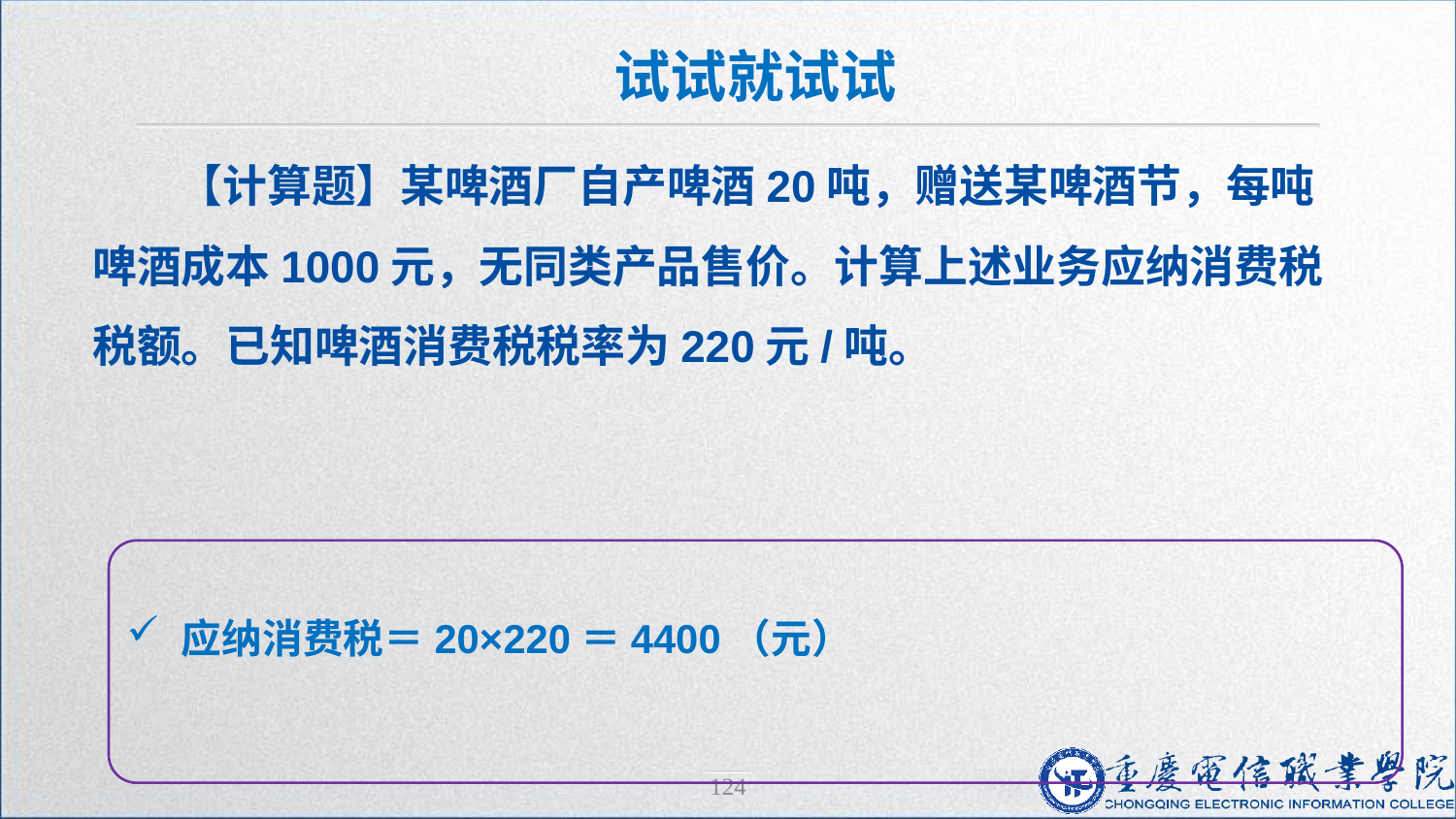

试试就试试
【计算题】某啤酒厂自产啤酒20吨，赠送某啤酒节，每吨啤酒成本1000元，无同类产品售价。计算上述业务应纳消费税税额。已知啤酒消费税税率为220元/吨。

应纳消费税＝20×220＝4400（元）

124